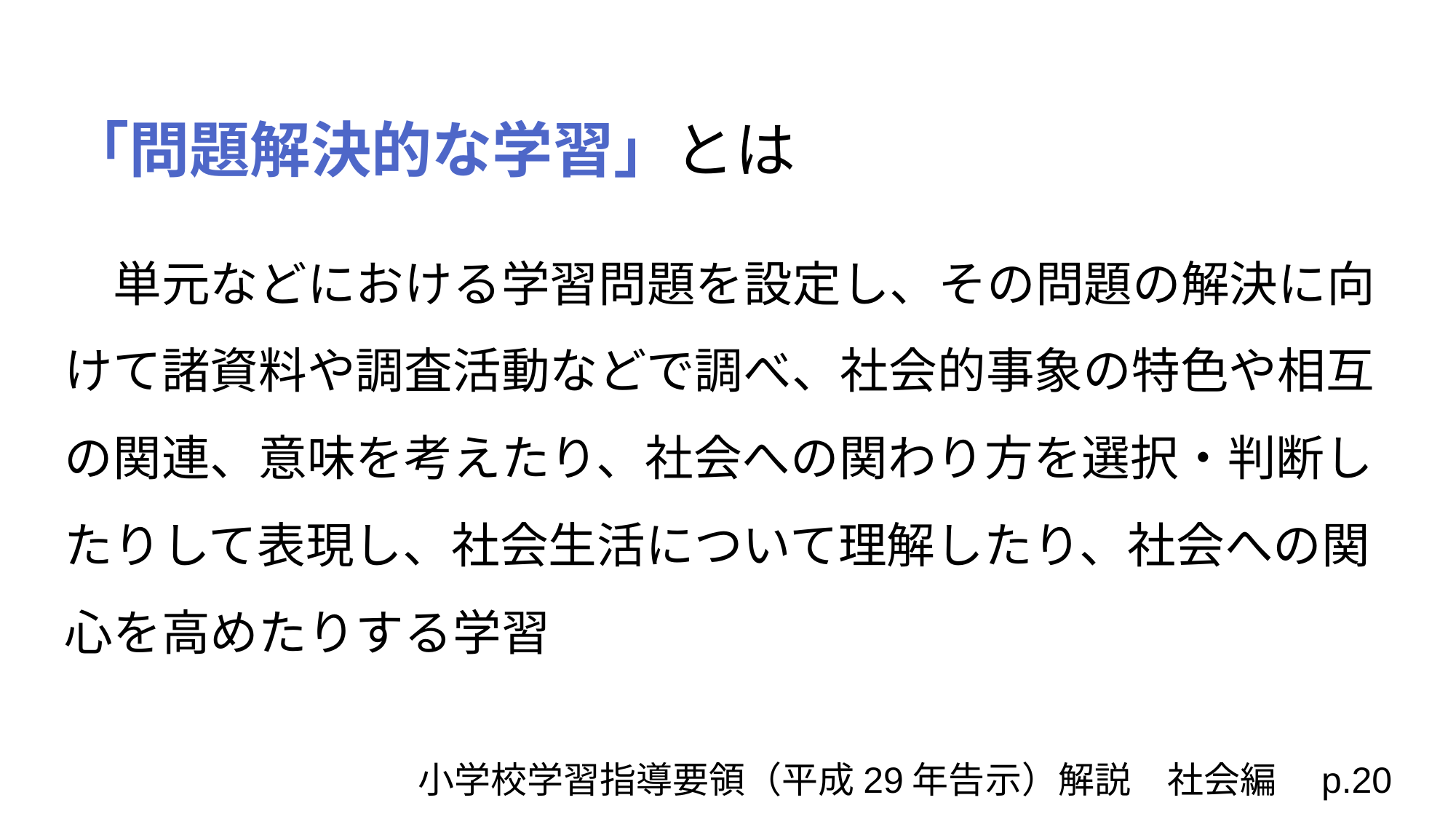

「問題解決的な学習」とは
　単元などにおける学習問題を設定し、その問題の解決に向けて諸資料や調査活動などで調べ、社会的事象の特色や相互の関連、意味を考えたり、社会への関わり方を選択・判断したりして表現し、社会生活について理解したり、社会への関心を高めたりする学習
小学校学習指導要領（平成29年告示）解説　社会編　p.20